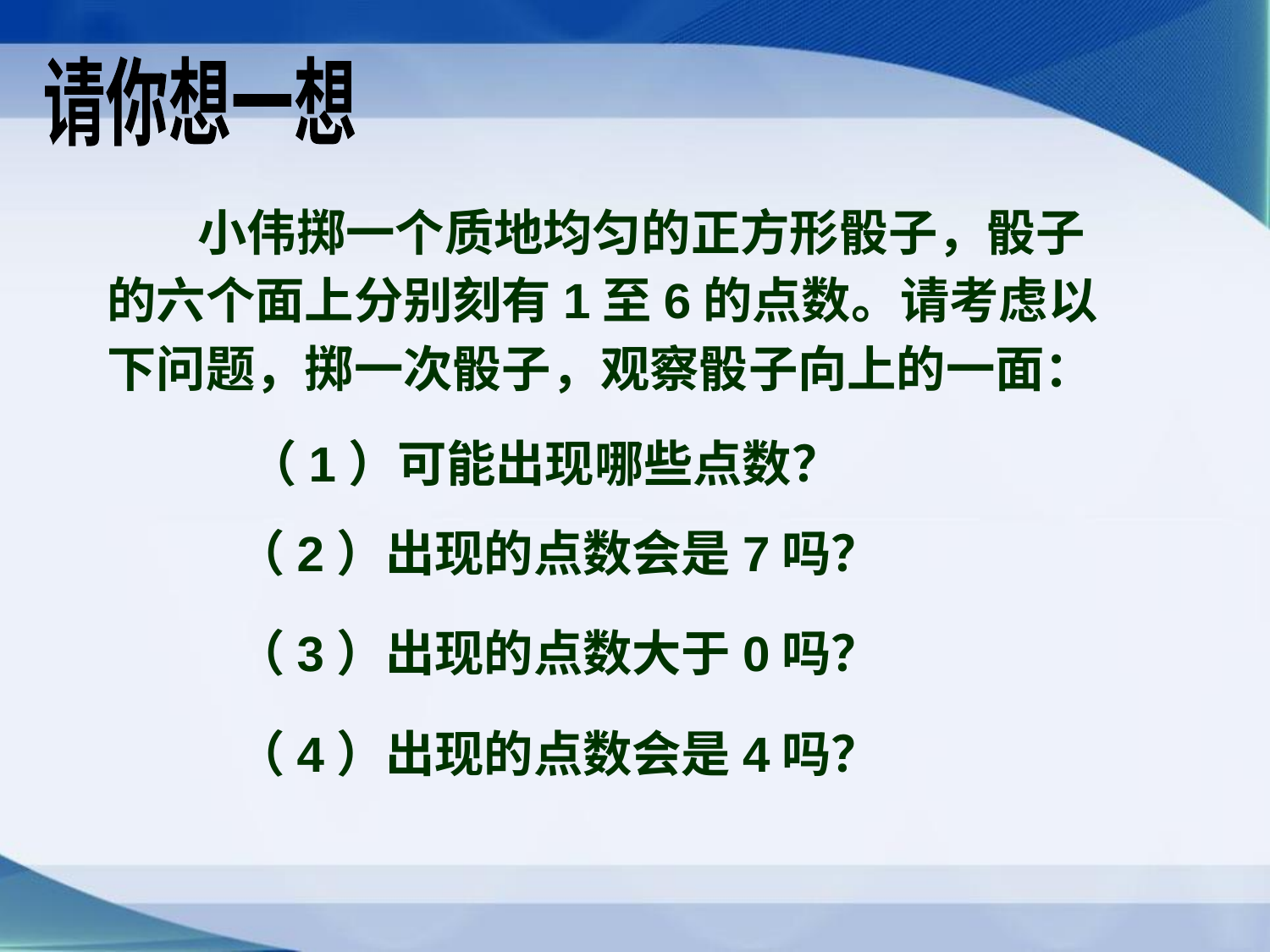

请你想一想
       小伟掷一个质地均匀的正方形骰子，骰子的六个面上分别刻有1至6的点数。请考虑以下问题，掷一次骰子，观察骰子向上的一面：
（1）可能出现哪些点数？
（2）出现的点数会是7吗？
（3）出现的点数大于0吗？
（4）出现的点数会是4吗？